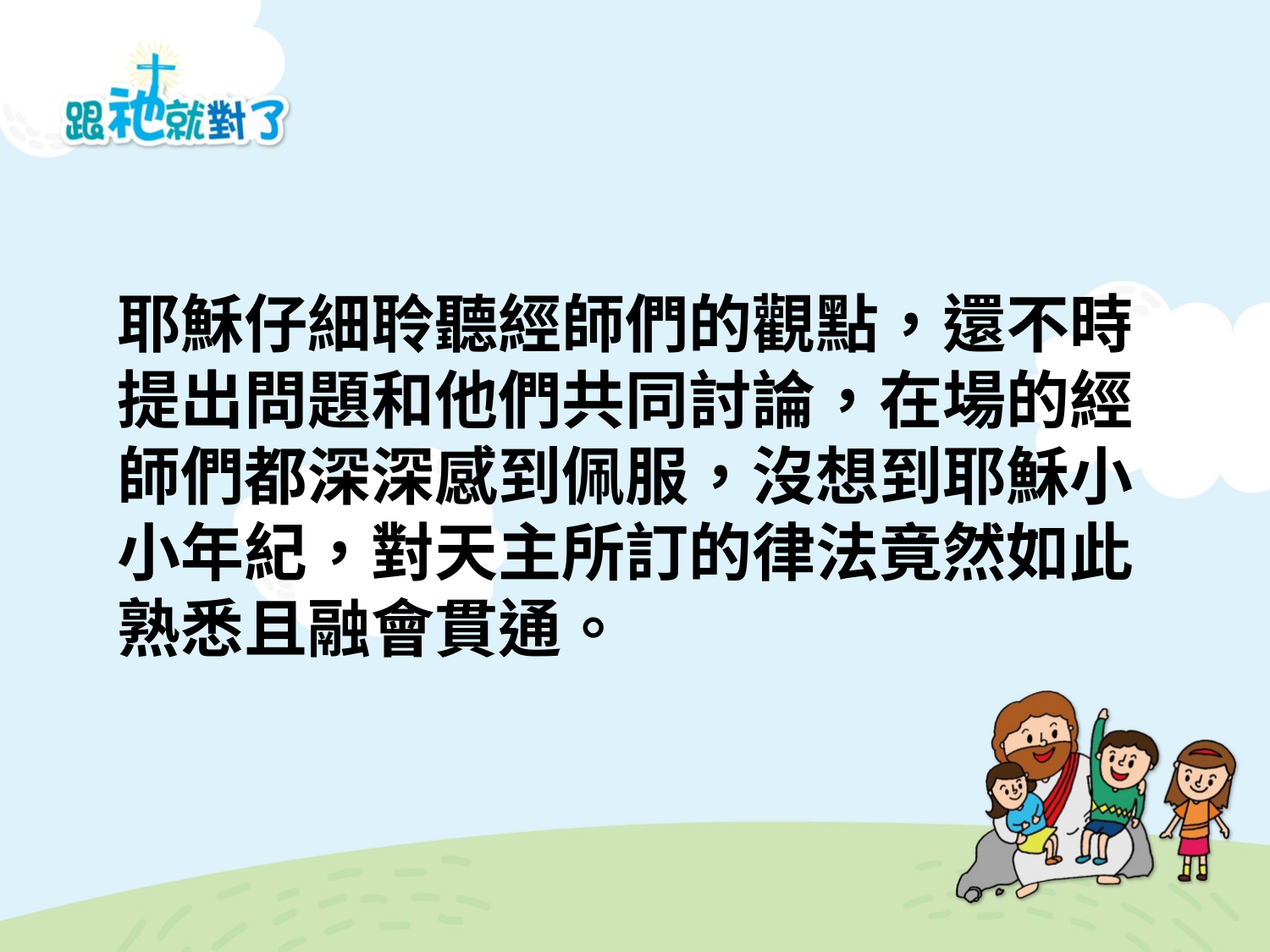

耶穌仔細聆聽經師們的觀點，還不時提出問題和他們共同討論，在場的經師們都深深感到佩服，沒想到耶穌小小年紀，對天主所訂的律法竟然如此熟悉且融會貫通。